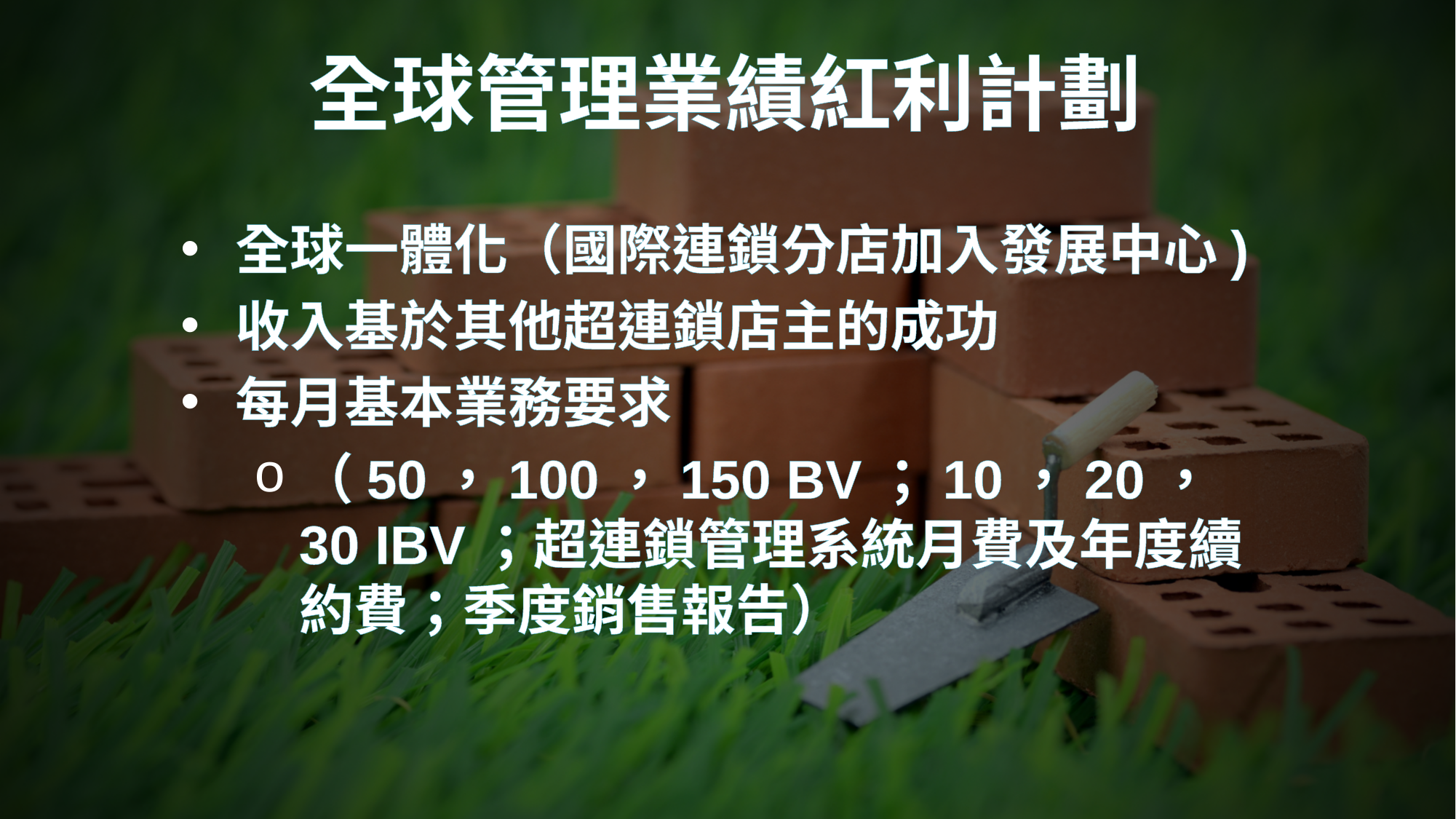

全球管理業績紅利計劃
全球一體化（國際連鎖分店加入發展中心)
收入基於其他超連鎖店主的成功
每月基本業務要求
（50，100，150 BV；10，20，30 IBV；超連鎖管理系統月費及年度續約費；季度銷售報告）